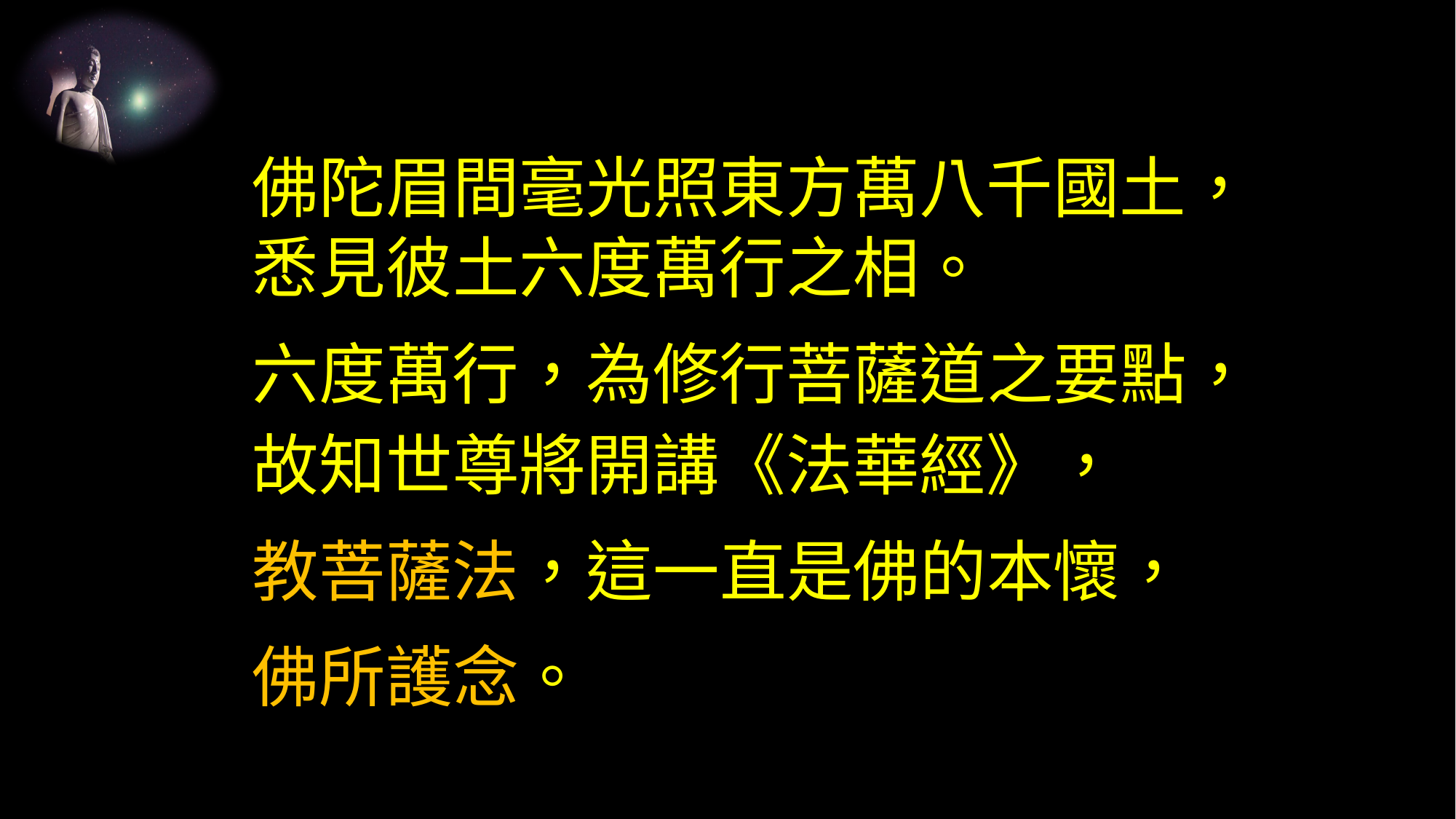

佛陀眉間毫光照東方萬八千國土，悉見彼土六度萬行之相。
六度萬行，為修行菩薩道之要點，故知世尊將開講《法華經》，
教菩薩法，這一直是佛的本懷，
佛所護念。